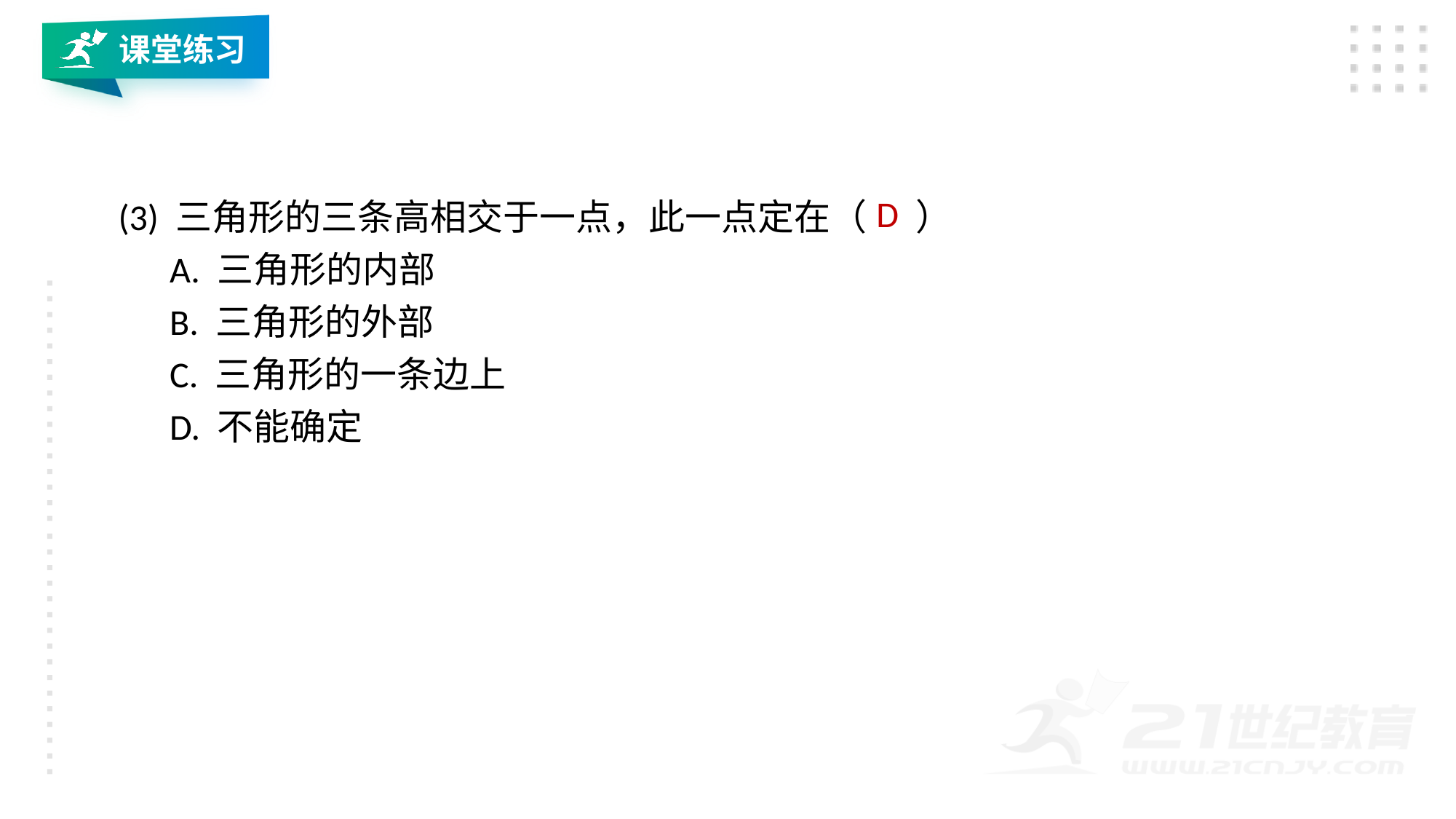

课堂练习
(3) 三角形的三条高相交于一点，此一点定在（      ）
A. 三角形的内部
B. 三角形的外部
C. 三角形的一条边上
D. 不能确定
D